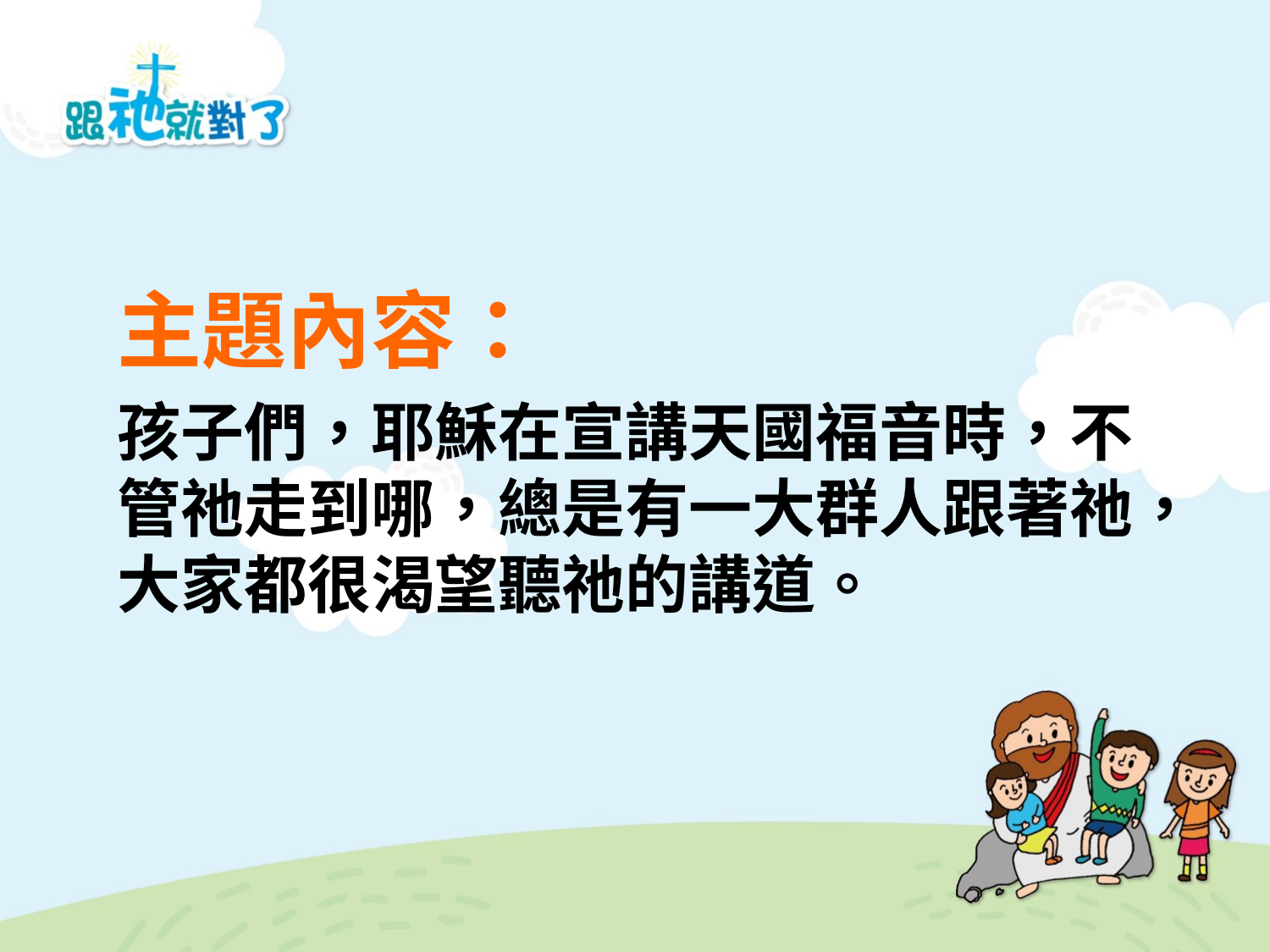

主題內容：
孩子們，耶穌在宣講天國福音時，不管祂走到哪，總是有一大群人跟著祂，大家都很渴望聽祂的講道。